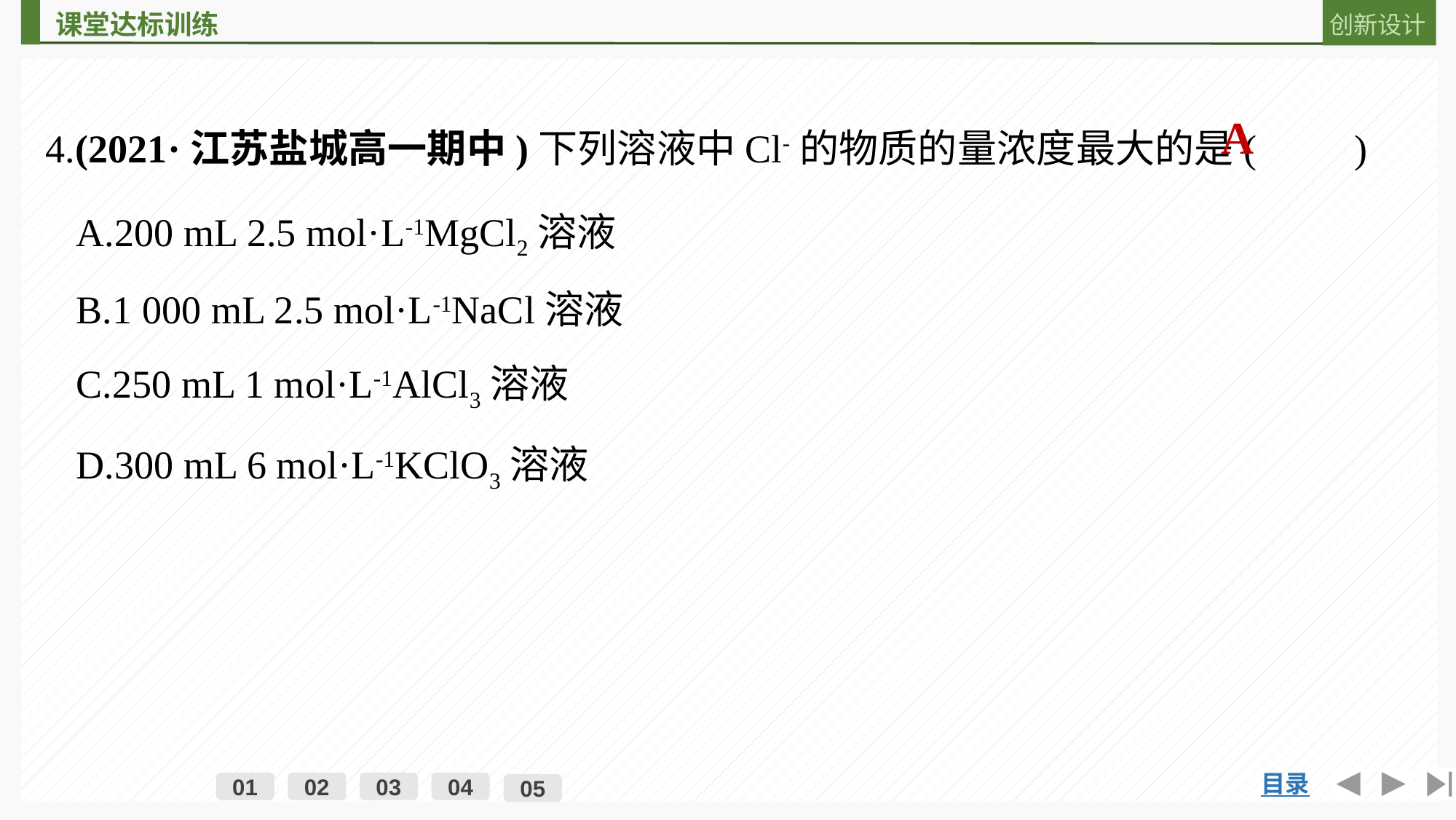

4.(2021·江苏盐城高一期中)下列溶液中Cl-的物质的量浓度最大的是(　　)
A
A.200 mL 2.5 mol·L-1MgCl2溶液
B.1 000 mL 2.5 mol·L-1NaCl溶液
C.250 mL 1 mol·L-1AlCl3溶液
D.300 mL 6 mol·L-1KClO3溶液